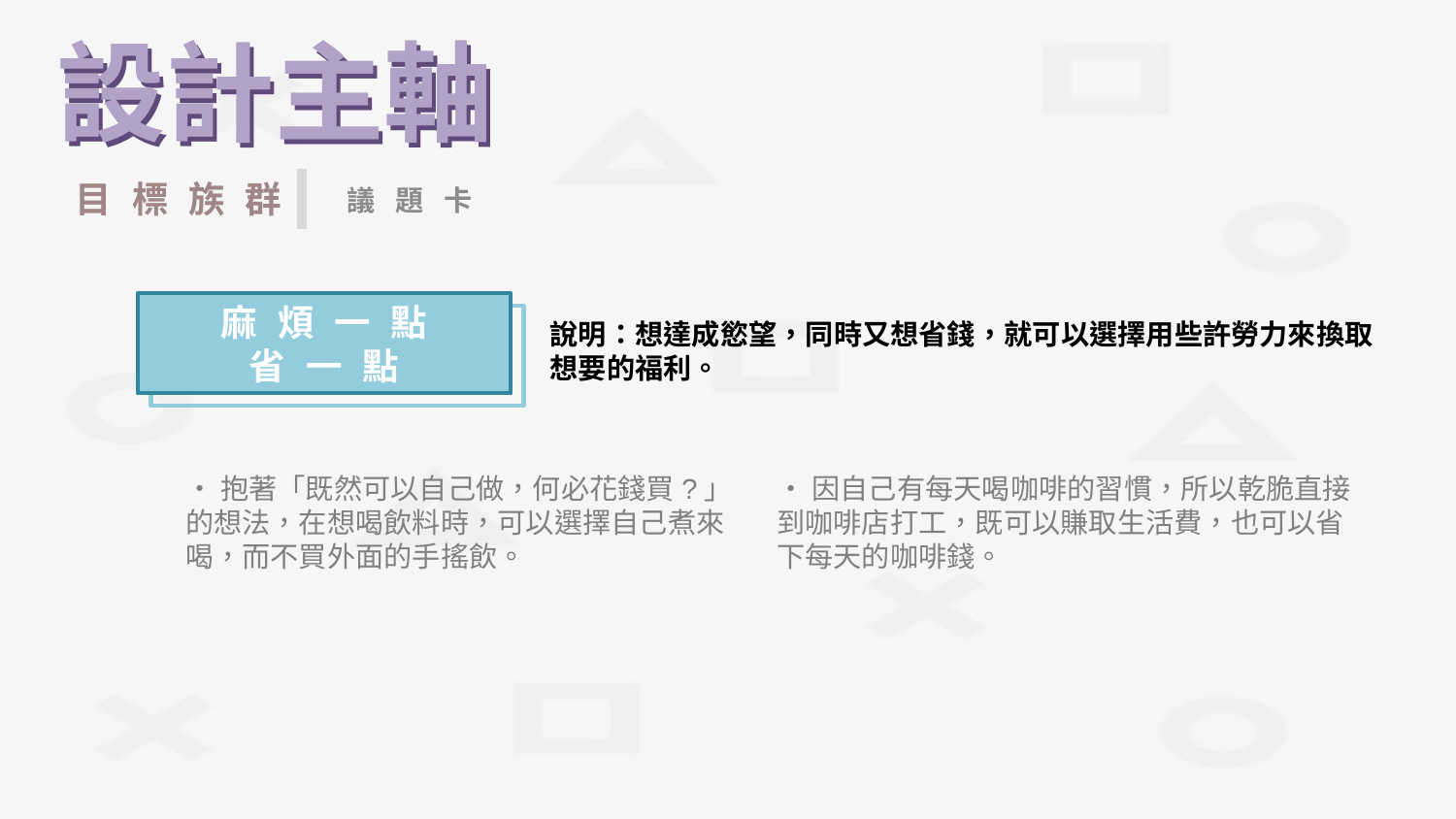

設計主軸
設計主軸
目標族群
議題卡
麻煩一點
省一點

說明：想達成慾望，同時又想省錢，就可以選擇用些許勞力來換取想要的福利。
•抱著「既然可以自己做，何必花錢買?」的想法，在想喝飲料時，可以選擇自己煮來喝，而不買外面的手搖飲。
•因自己有每天喝咖啡的習慣，所以乾脆直接到咖啡店打工，既可以賺取生活費，也可以省下每天的咖啡錢。